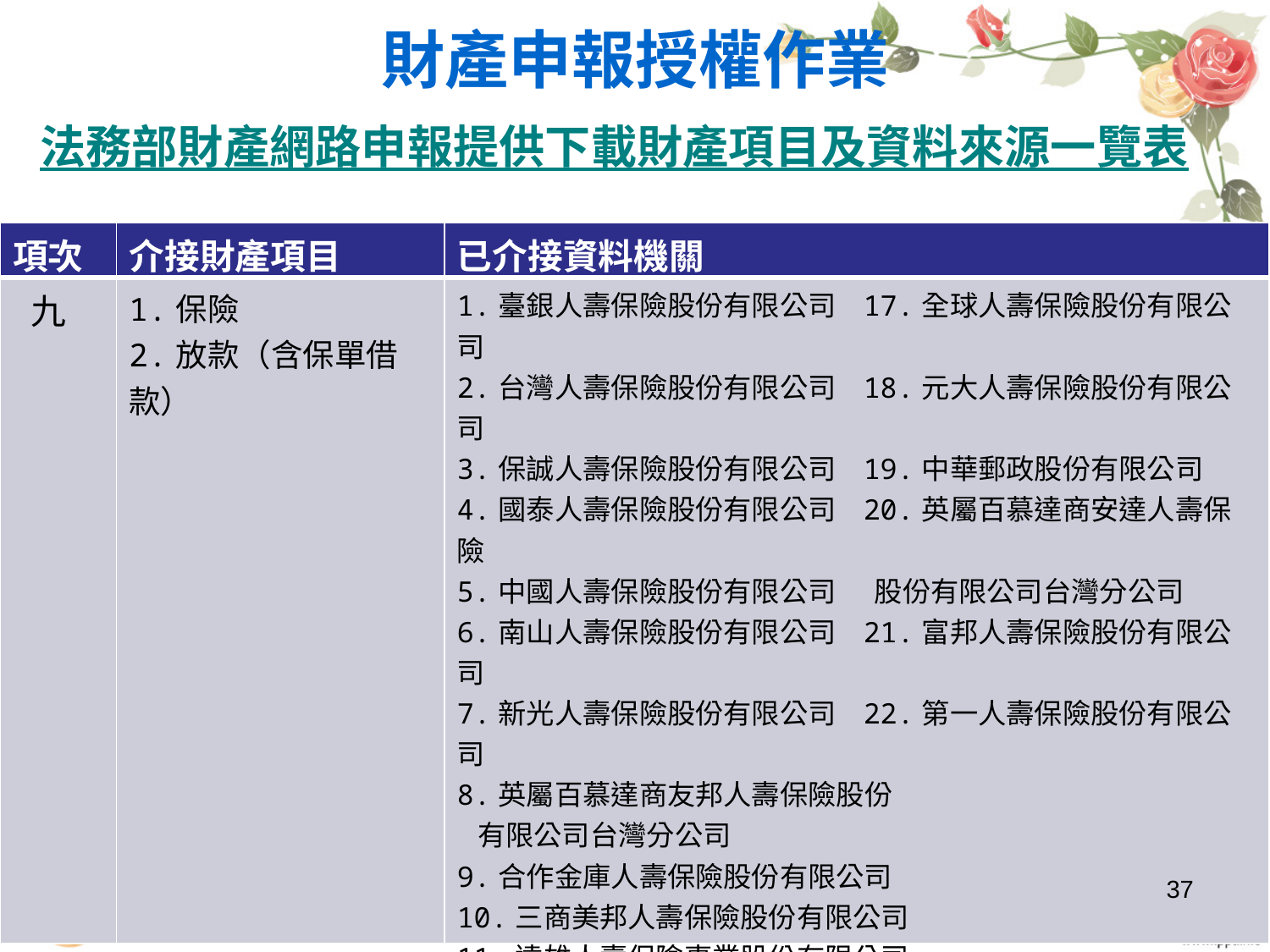

# 財產申報授權作業
法務部財產網路申報提供下載財產項目及資料來源一覽表
| 項次 | 介接財產項目 | 已介接資料機關 |
| --- | --- | --- |
| 九 | 1.保險 2.放款（含保單借款） | 1.臺銀人壽保險股份有限公司 17.全球人壽保險股份有限公司 2.台灣人壽保險股份有限公司 18.元大人壽保險股份有限公司 3.保誠人壽保險股份有限公司 19.中華郵政股份有限公司 4.國泰人壽保險股份有限公司 20.英屬百慕達商安達人壽保險 5.中國人壽保險股份有限公司 股份有限公司台灣分公司 6.南山人壽保險股份有限公司 21.富邦人壽保險股份有限公司 7.新光人壽保險股份有限公司 22.第一人壽保險股份有限公司 8.英屬百慕達商友邦人壽保險股份 有限公司台灣分公司 9.合作金庫人壽保險股份有限公司 10.三商美邦人壽保險股份有限公司 11.遠雄人壽保險事業股份有限公司 12.宏泰人壽保險股份有限公司 13.安聯人壽保險股份有限公司 14.法商法國巴黎人壽保險股份有限 公司台灣分公司 15.國際康健人壽保險股份有限公司 16.保德信國際人壽保險股份有限公 司（已併入台新人壽） |
37